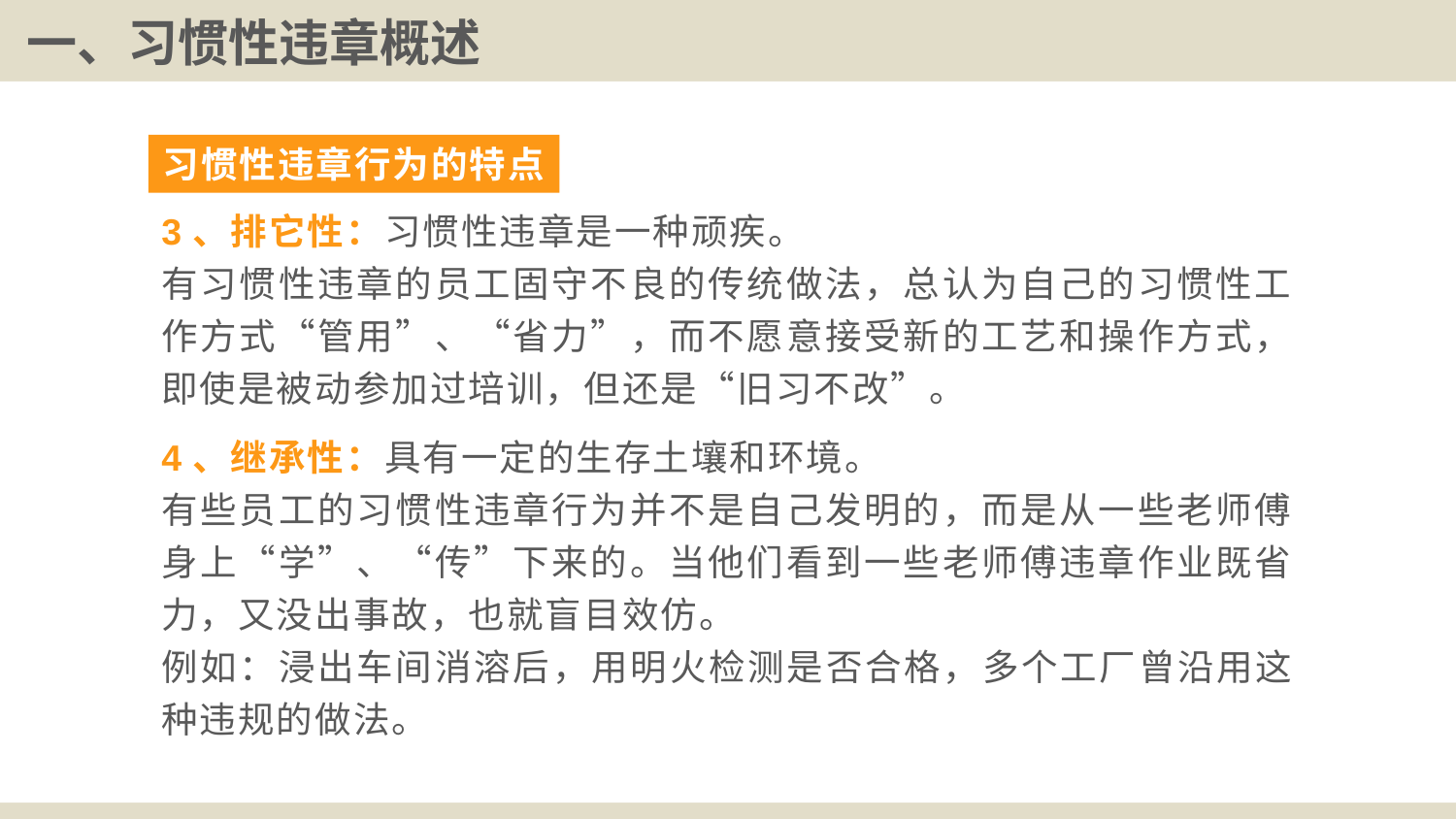

# 一、习惯性违章概述
习惯性违章行为的特点
3、排它性：习惯性违章是一种顽疾。
有习惯性违章的员工固守不良的传统做法，总认为自己的习惯性工作方式“管用”、“省力”，而不愿意接受新的工艺和操作方式，即使是被动参加过培训，但还是“旧习不改”。
4、继承性：具有一定的生存土壤和环境。
有些员工的习惯性违章行为并不是自己发明的，而是从一些老师傅身上“学”、“传”下来的。当他们看到一些老师傅违章作业既省力，又没出事故，也就盲目效仿。
例如：浸出车间消溶后，用明火检测是否合格，多个工厂曾沿用这种违规的做法。